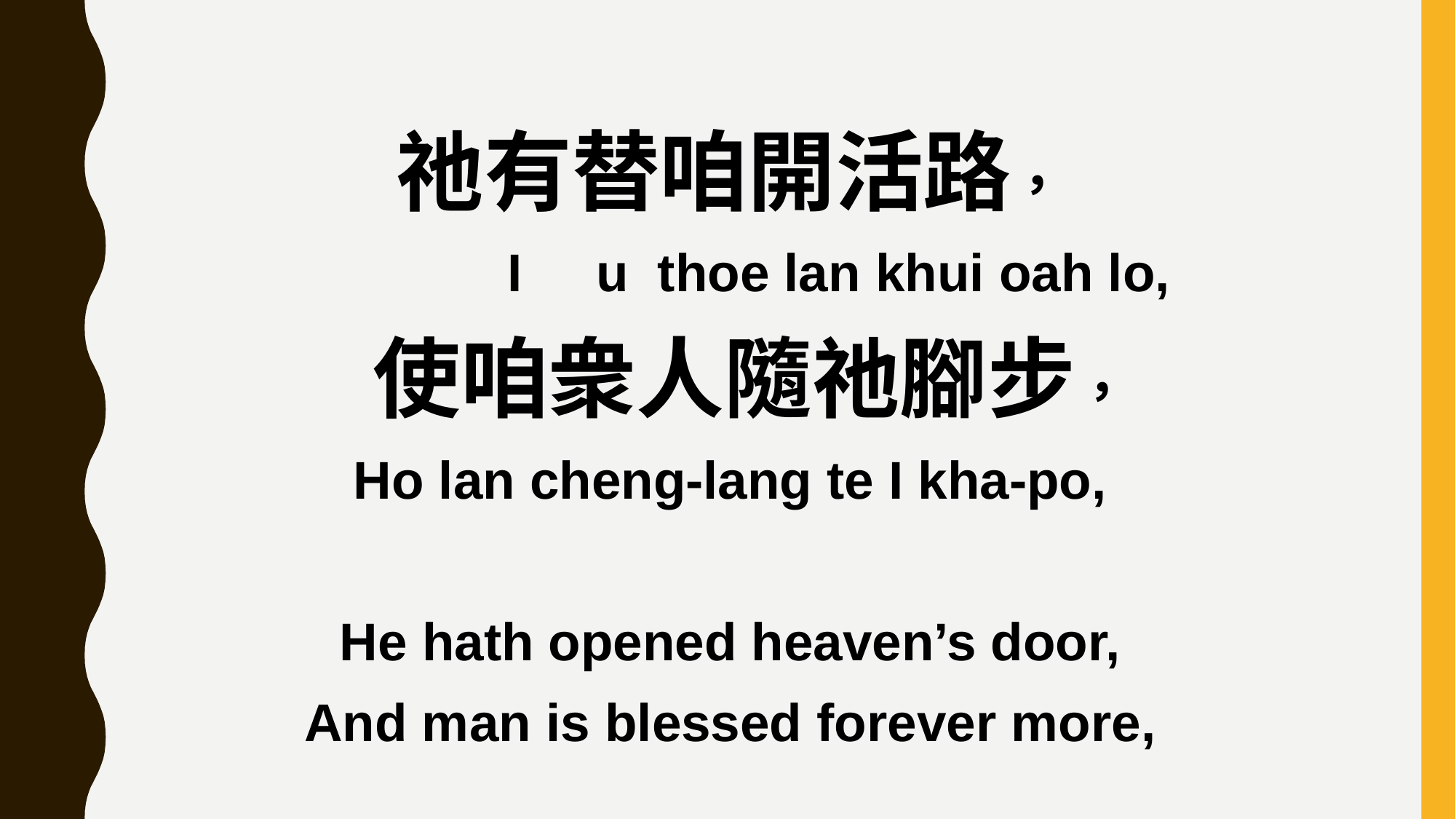

祂有替咱開活路，
                     I     u  thoe lan khui oah lo,
 使咱衆人隨祂腳步，
Ho lan cheng-lang te I kha-po,

He hath opened heaven’s door,
And man is blessed forever more,